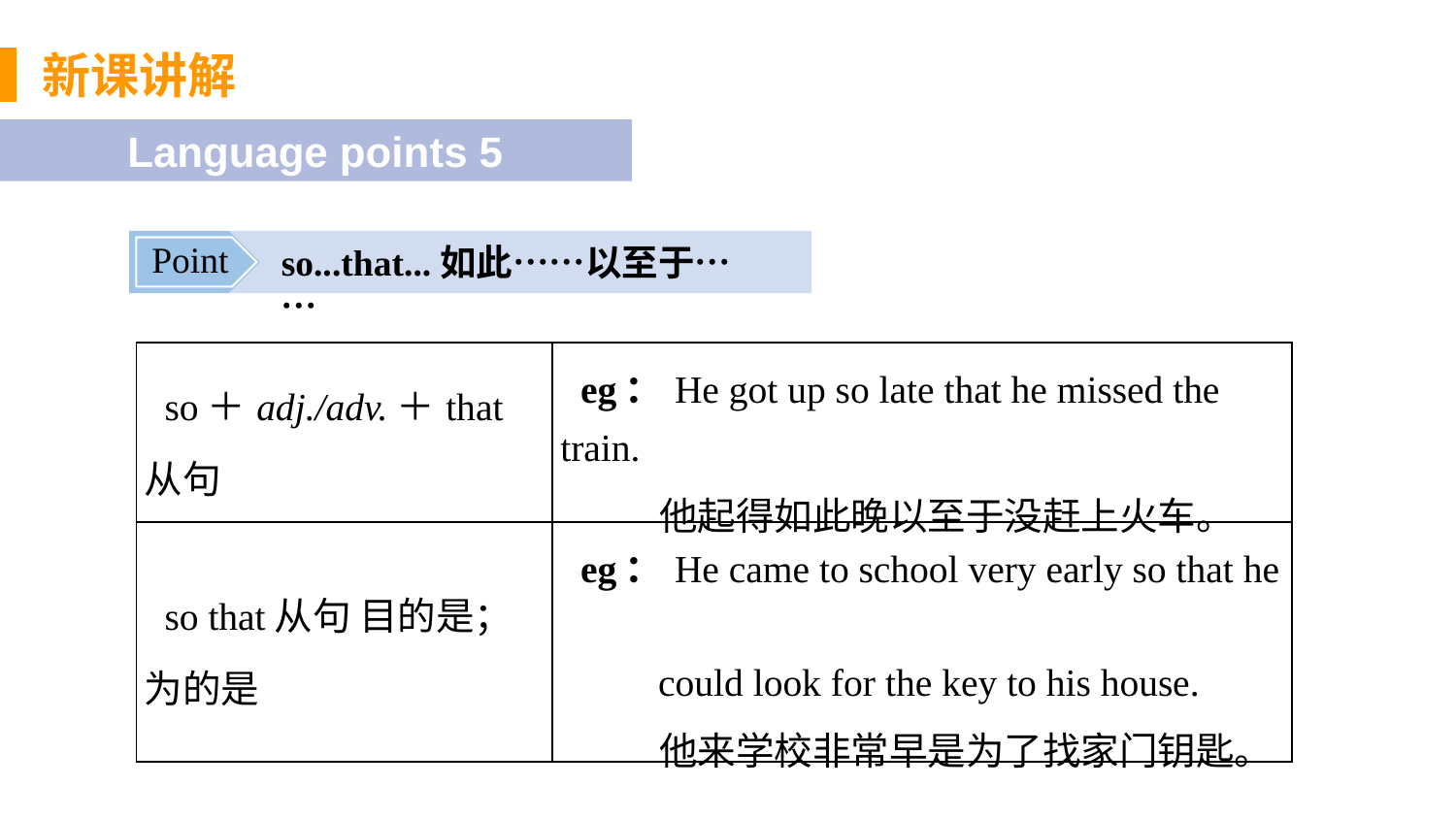

新课讲解

Language points 5

so...that...如此……以至于……

Point

| so＋adj./adv.＋that从句 | eg：He got up so late that he missed the train. 他起得如此晚以至于没赶上火车。 |
| --- | --- |
| so that从句 目的是；为的是 | eg：He came to school very early so that he could look for the key to his house. 他来学校非常早是为了找家门钥匙。 |